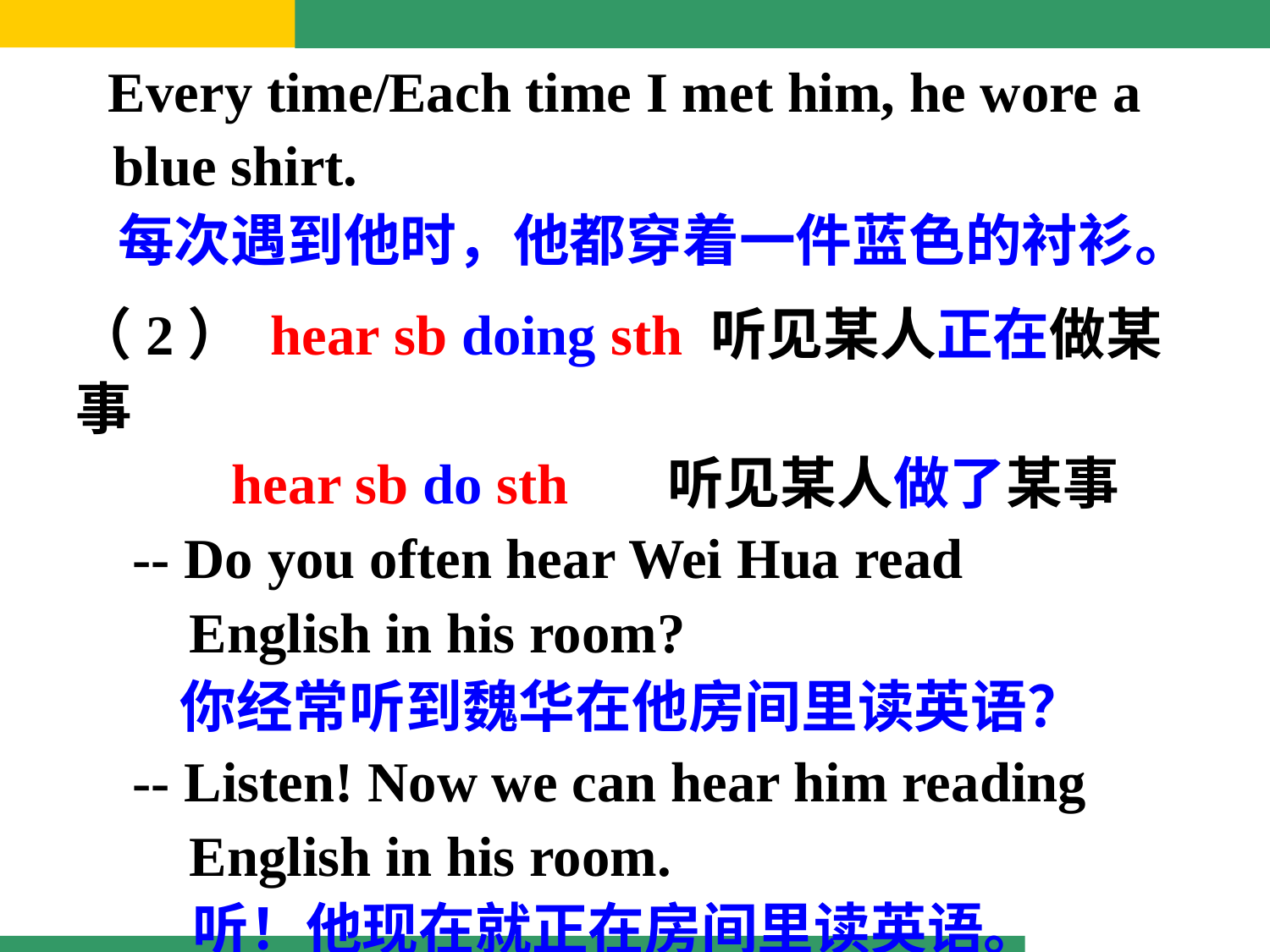

Every time/Each time I met him, he wore a blue shirt.
   每次遇到他时，他都穿着一件蓝色的衬衫。
（2） hear sb doing sth 听见某人正在做某事
           hear sb do sth      听见某人做了某事
    -- Do you often hear Wei Hua read
        English in his room?
       你经常听到魏华在他房间里读英语？
    -- Listen! Now we can hear him reading
        English in his room.
        听！他现在就正在房间里读英语。